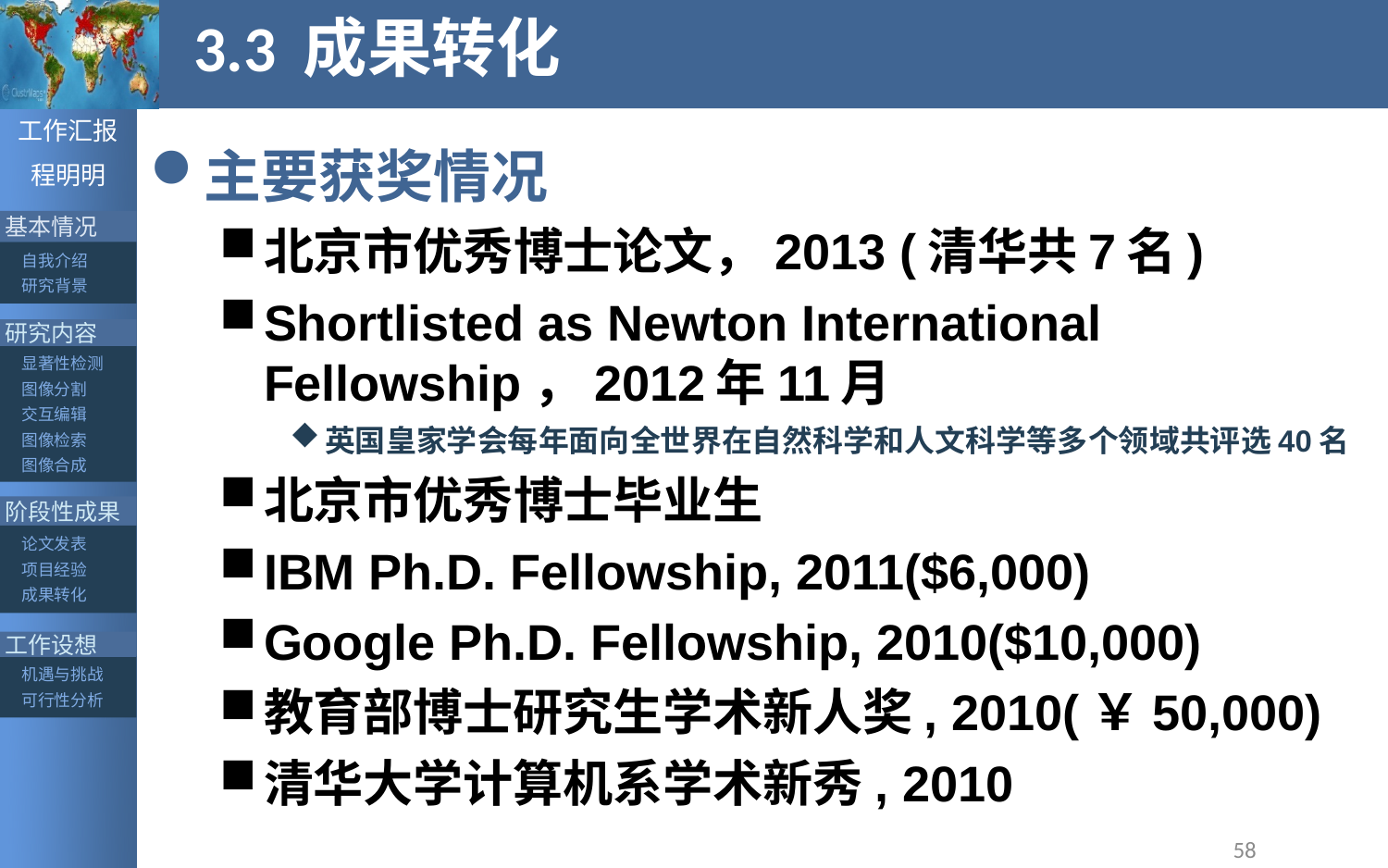

# 3.3 成果转化
主要获奖情况
北京市优秀博士论文，2013 (清华共7名)
Shortlisted as Newton International Fellowship，2012年11月
英国皇家学会每年面向全世界在自然科学和人文科学等多个领域共评选40名
北京市优秀博士毕业生
IBM Ph.D. Fellowship, 2011($6,000)
Google Ph.D. Fellowship, 2010($10,000)
教育部博士研究生学术新人奖, 2010(￥50,000)
清华大学计算机系学术新秀, 2010

58